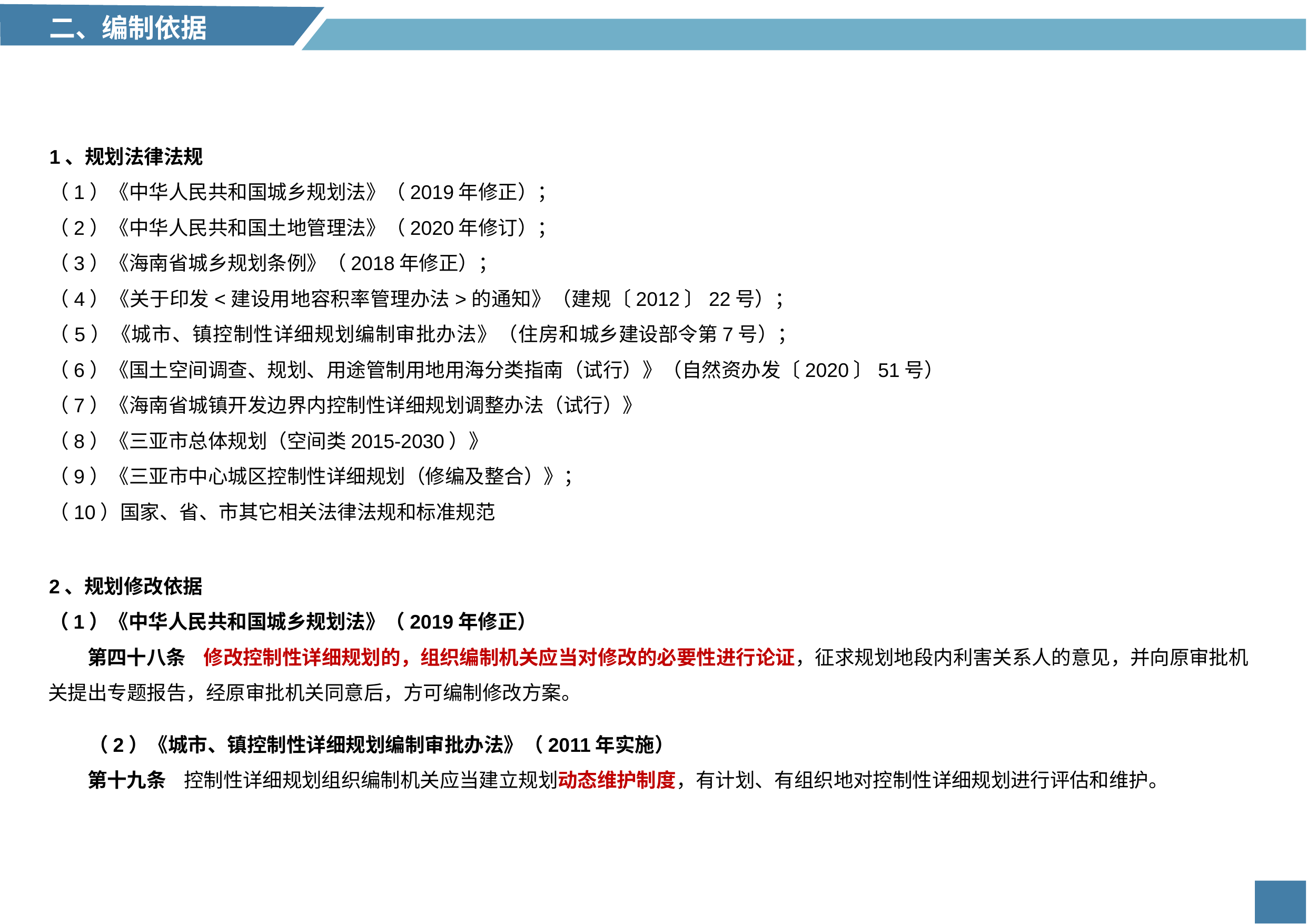

二、编制依据
1、规划法律法规
（1）《中华人民共和国城乡规划法》（2019年修正）；
（2）《中华人民共和国土地管理法》（2020年修订）；
（3）《海南省城乡规划条例》（2018年修正）；
（4）《关于印发<建设用地容积率管理办法>的通知》（建规〔2012〕22号）；
（5）《城市、镇控制性详细规划编制审批办法》（住房和城乡建设部令第7号）；
（6）《国土空间调查、规划、用途管制用地用海分类指南（试行）》（自然资办发〔2020〕51号）
（7）《海南省城镇开发边界内控制性详细规划调整办法（试行）》
（8）《三亚市总体规划（空间类2015-2030）》
（9）《三亚市中心城区控制性详细规划（修编及整合）》；
（10）国家、省、市其它相关法律法规和标准规范
2、规划修改依据
（1）《中华人民共和国城乡规划法》（2019年修正）
第四十八条    修改控制性详细规划的，组织编制机关应当对修改的必要性进行论证，征求规划地段内利害关系人的意见，并向原审批机关提出专题报告，经原审批机关同意后，方可编制修改方案。
（2）《城市、镇控制性详细规划编制审批办法》（2011年实施）
第十九条    控制性详细规划组织编制机关应当建立规划动态维护制度，有计划、有组织地对控制性详细规划进行评估和维护。
8